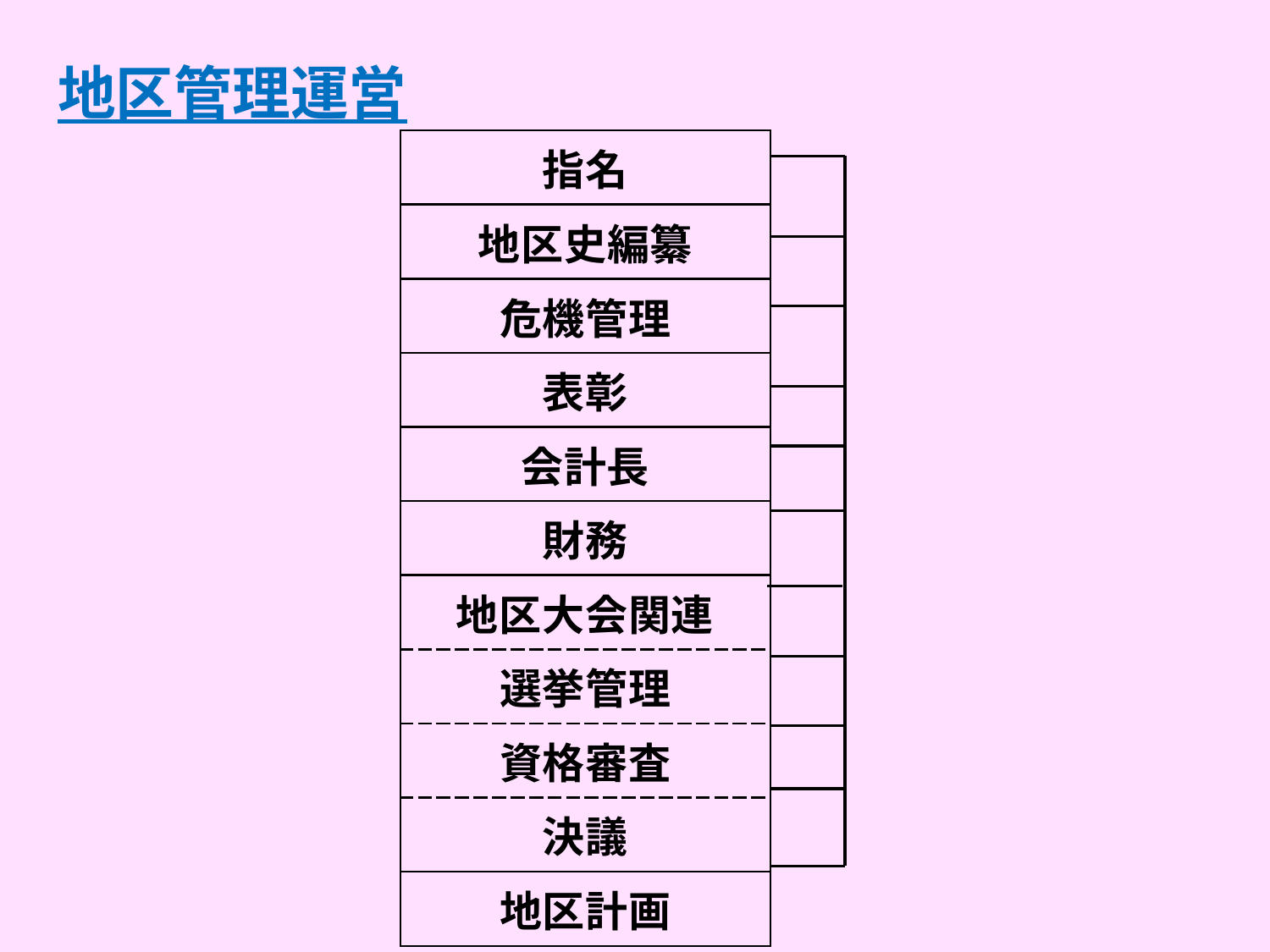

# 地区管理運営
| 指名 |
| --- |
| 地区史編纂 |
| 危機管理 |
| 表彰 |
| 会計長 |
| 財務 |
| 地区大会関連 |
| 選挙管理 |
| 資格審査 |
| 決議 |
| 地区計画 |